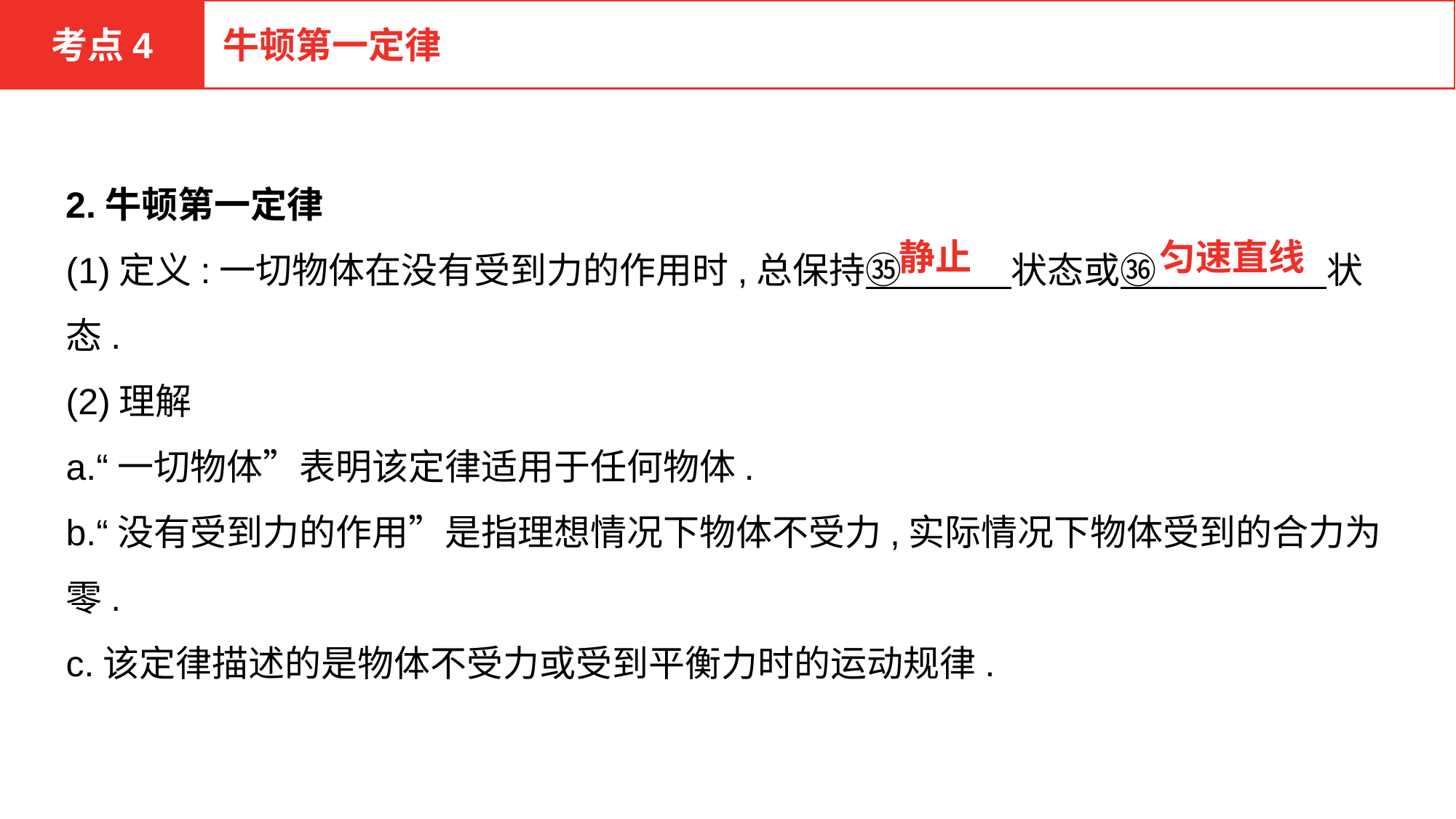

考点4
牛顿第一定律
2.牛顿第一定律
(1)定义:一切物体在没有受到力的作用时,总保持㉟　　　状态或㊱　　   　　状态.
(2)理解
a.“一切物体”表明该定律适用于任何物体.
b.“没有受到力的作用”是指理想情况下物体不受力,实际情况下物体受到的合力为零.
c.该定律描述的是物体不受力或受到平衡力时的运动规律.
静止
匀速直线